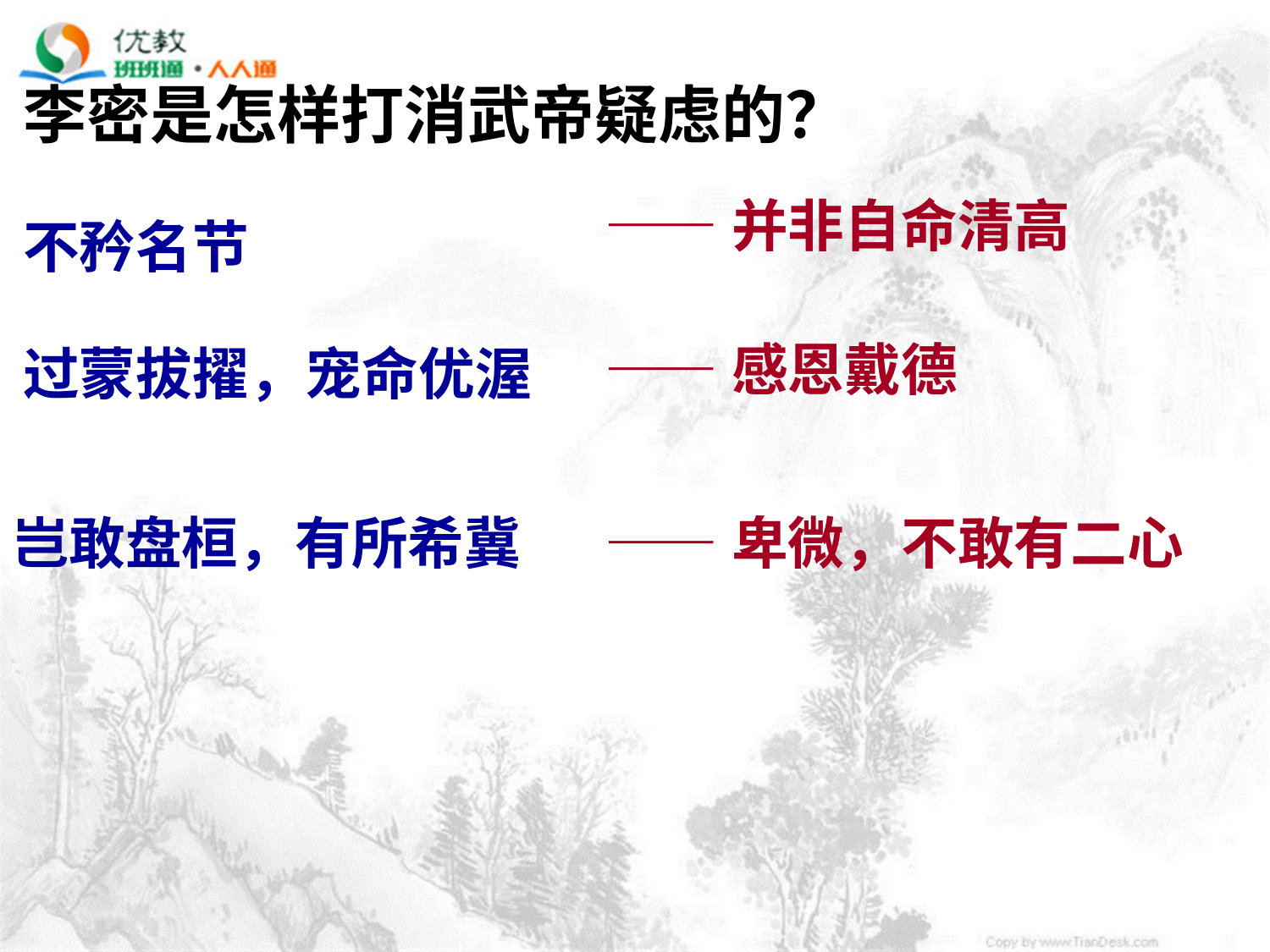

李密是怎样打消武帝疑虑的？
——并非自命清高
不矜名节
——感恩戴德
过蒙拔擢，宠命优渥
岂敢盘桓，有所希冀
——卑微，不敢有二心